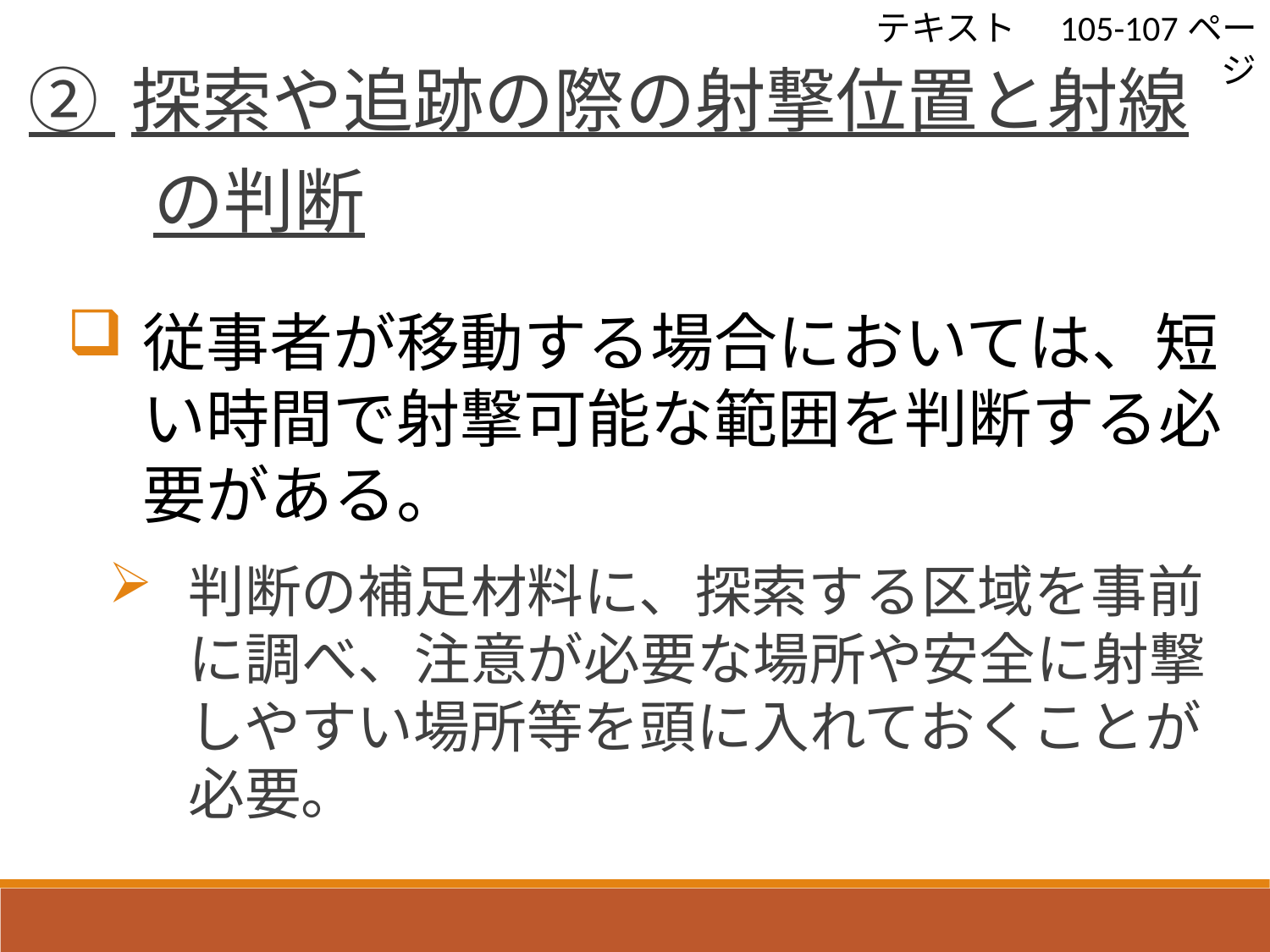

テキスト　105-107ページ
 ② 探索や追跡の際の射撃位置と射線
　　の判断
従事者が移動する場合においては、短い時間で射撃可能な範囲を判断する必要がある。
判断の補足材料に、探索する区域を事前に調べ、注意が必要な場所や安全に射撃しやすい場所等を頭に入れておくことが必要。